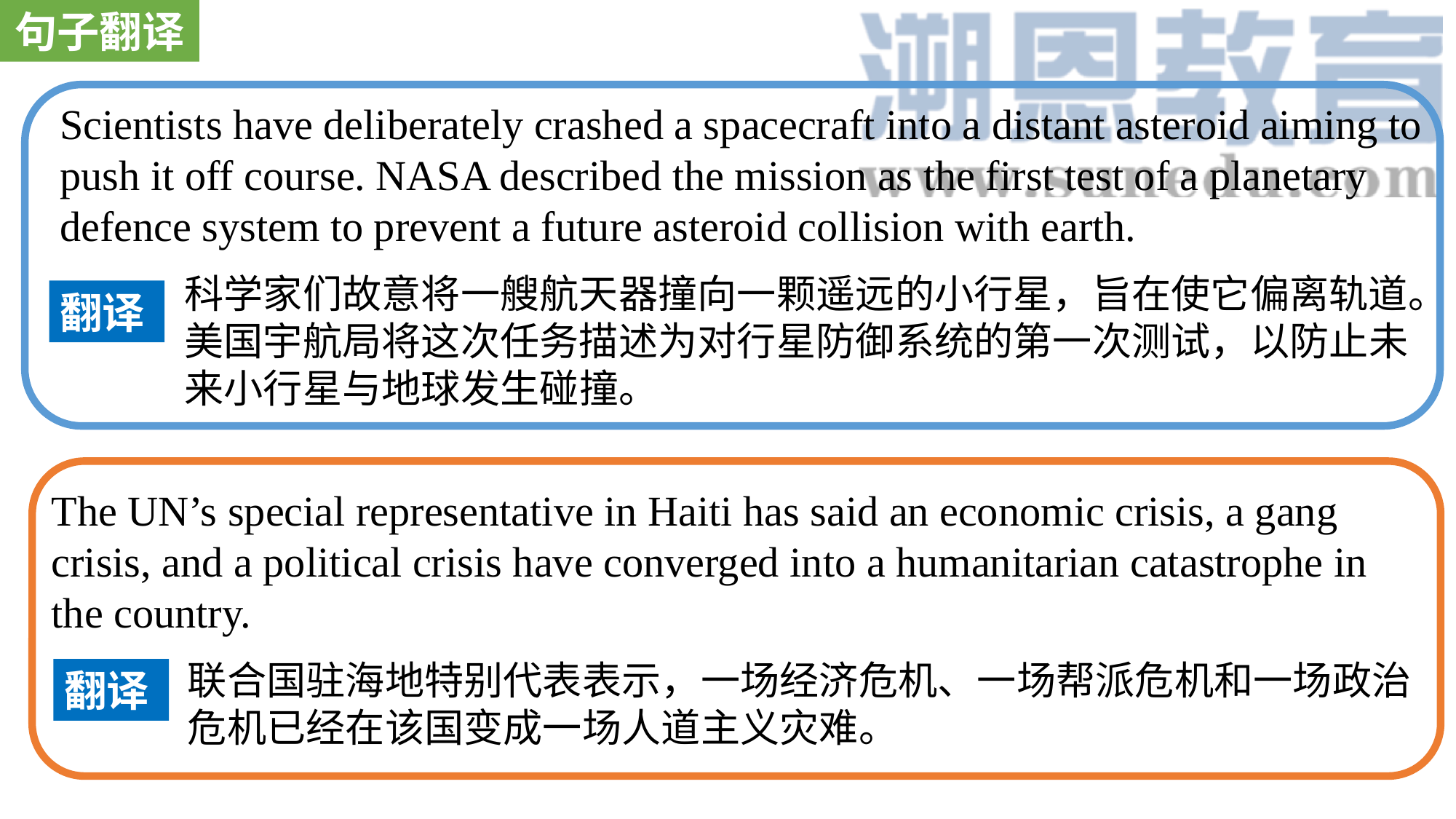

句子翻译

Scientists have deliberately crashed a spacecraft into a distant asteroid aiming to push it off course. NASA described the mission as the first test of a planetary defence system to prevent a future asteroid collision with earth.
科学家们故意将一艘航天器撞向一颗遥远的小行星，旨在使它偏离轨道。美国宇航局将这次任务描述为对行星防御系统的第一次测试，以防止未来小行星与地球发生碰撞。
翻译

The UN’s special representative in Haiti has said an economic crisis, a gang crisis, and a political crisis have converged into a humanitarian catastrophe in the country.
联合国驻海地特别代表表示，一场经济危机、一场帮派危机和一场政治危机已经在该国变成一场人道主义灾难。
翻译